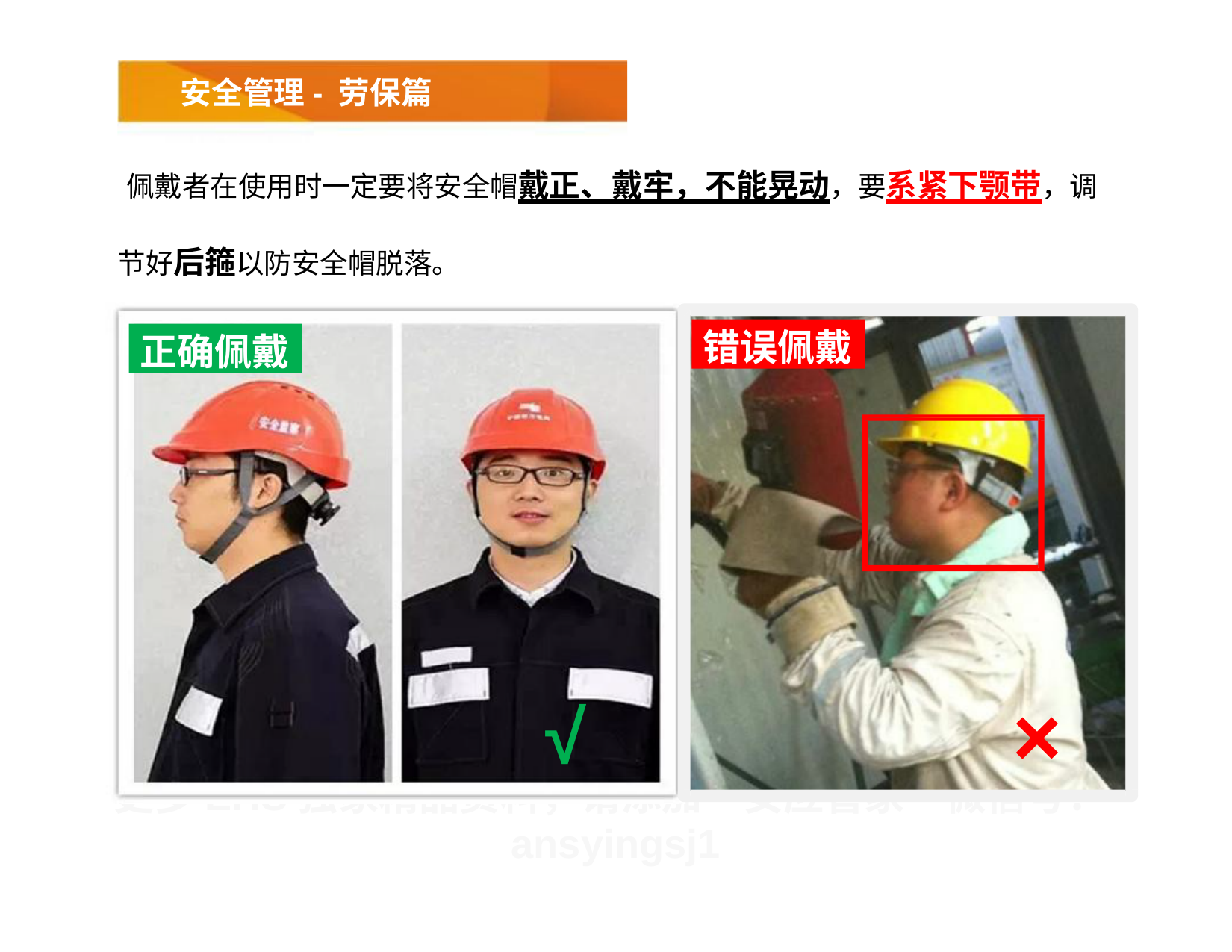

安全管理- 劳保篇
佩戴者在使用时一定要将安全帽戴正、戴牢，不能晃动，要系紧下颚带，调

节好后箍以防安全帽脱落。

错误佩戴
正确佩戴

×
√